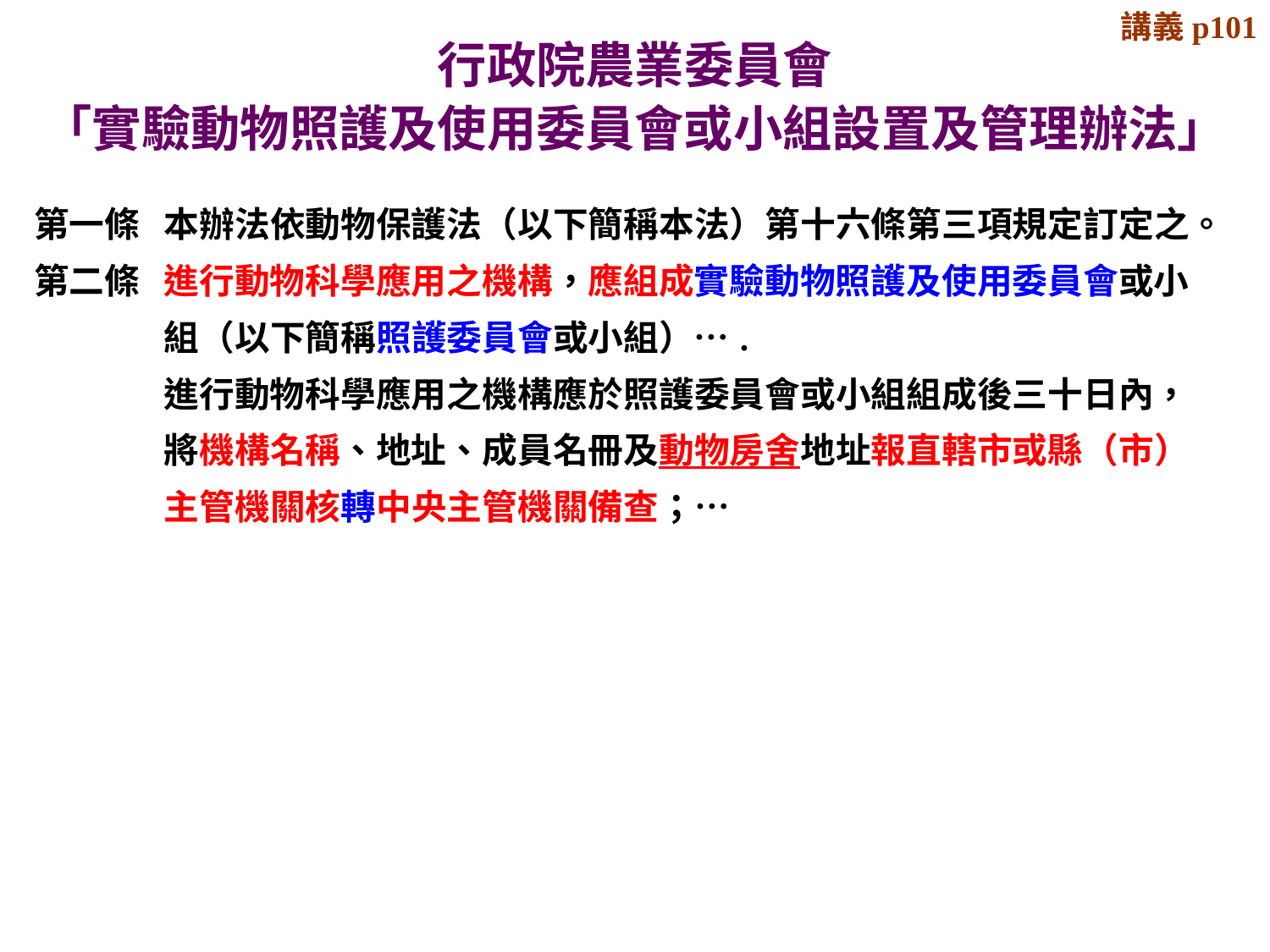

講義p101
# 行政院農業委員會 「實驗動物照護及使用委員會或小組設置及管理辦法」
| 第一條 | 本辦法依動物保護法（以下簡稱本法）第十六條第三項規定訂定之。 |
| --- | --- |
| 第二條 | 進行動物科學應用之機構，應組成實驗動物照護及使用委員會或小組（以下簡稱照護委員會或小組）…. 進行動物科學應用之機構應於照護委員會或小組組成後三十日內，將機構名稱、地址、成員名冊及動物房舍地址報直轄市或縣（市）主管機關核轉中央主管機關備查；… |